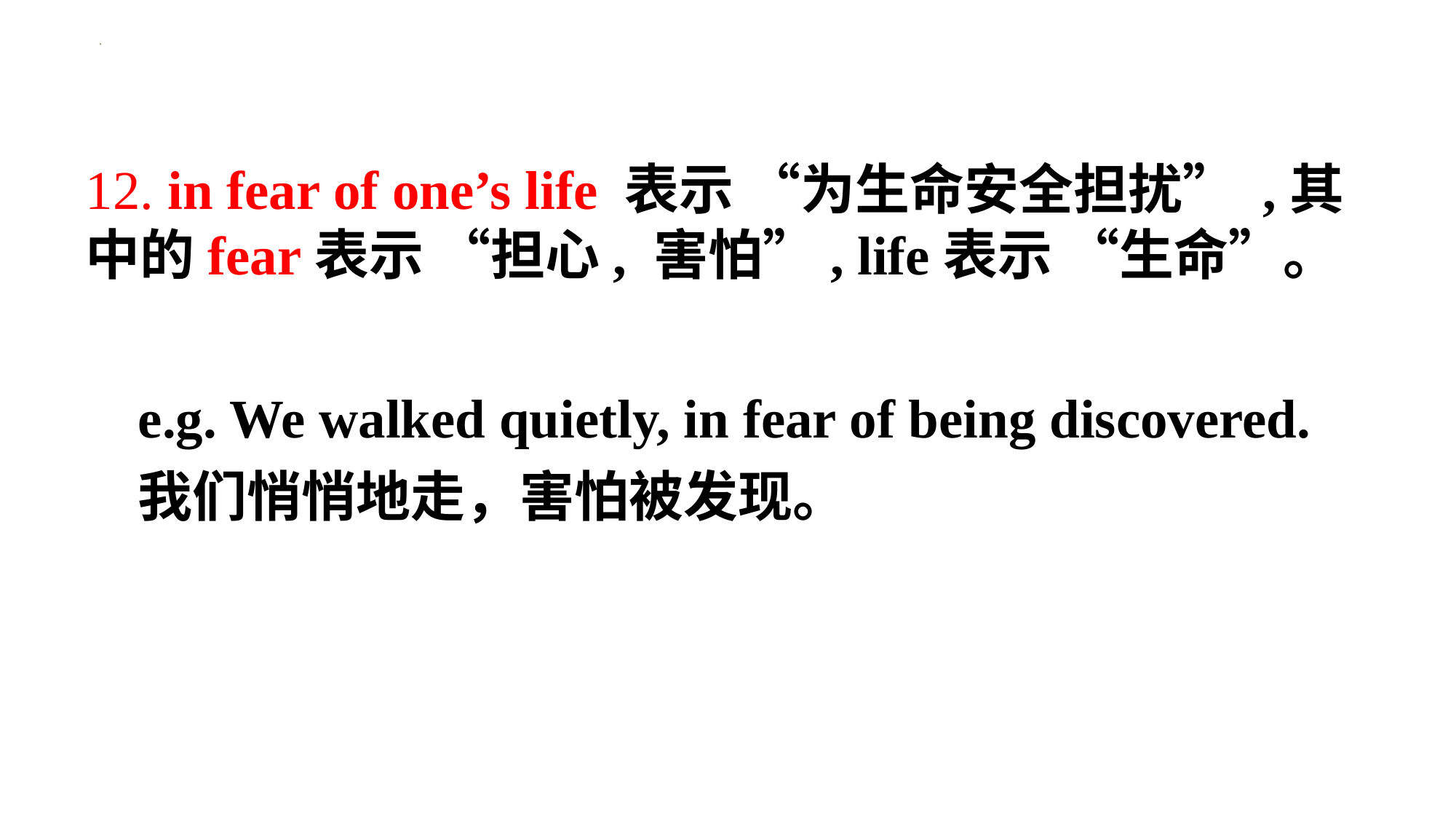

12. in fear of one’s life 表示 “为生命安全担扰” ,其中的fear表示 “担心, 害怕”, life表示 “生命”。
e.g. We walked quietly, in fear of being discovered. 我们悄悄地走，害怕被发现。